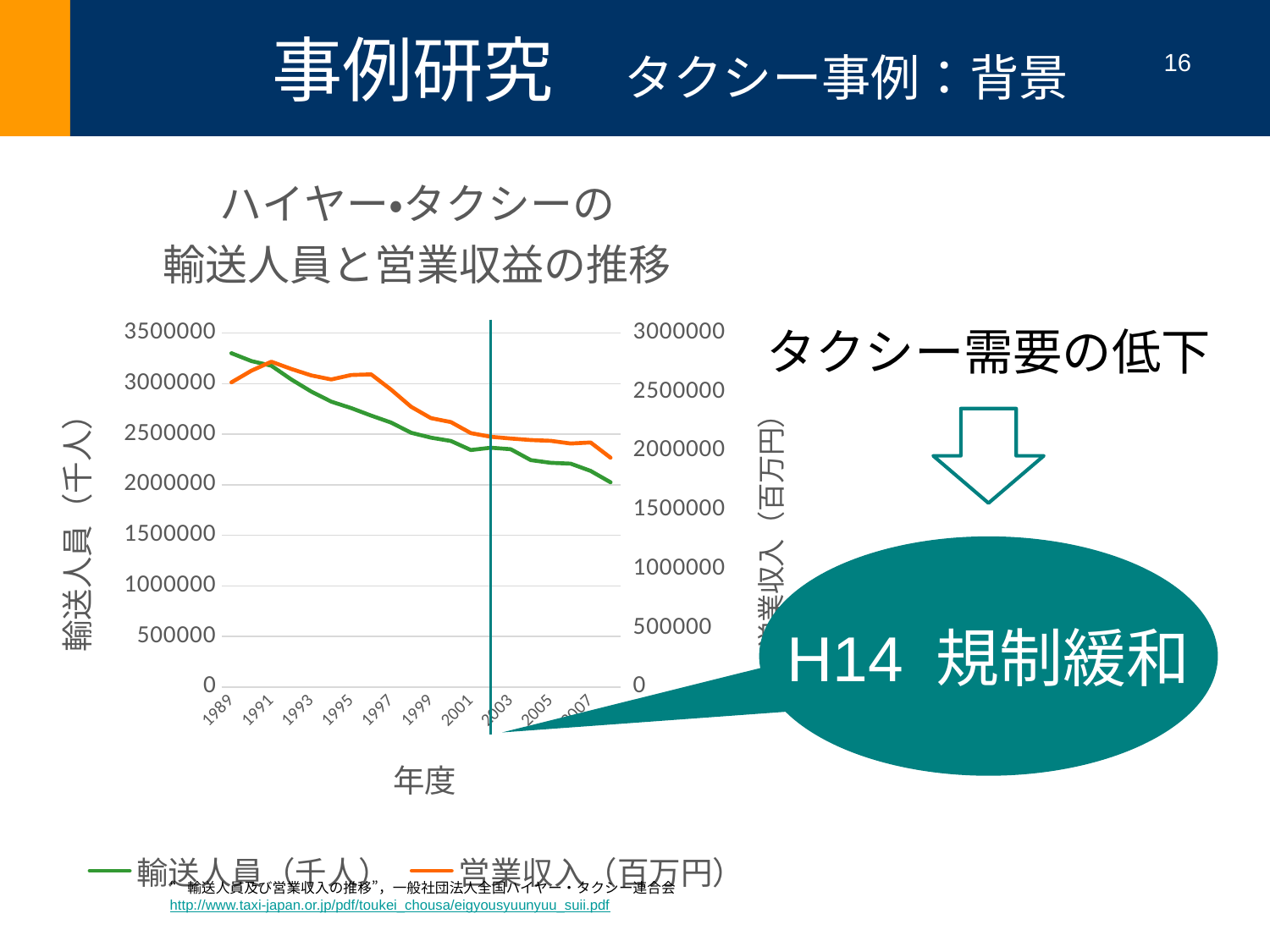

事例研究　タクシー事例：背景
16
16
16

### Chart: ハイヤー・タクシーの
輸送人員と営業収益の推移

| Category | 輸送人員（千人） | 営業収入（百万円） |
|---|---|---|
| 1989 | 3300500.0 | 2582121.0 |
| 1990 | 3223166.0 | 2680832.0 |
| 1991 | 3177338.0 | 2757034.0 |
| 1992 | 3041414.0 | 2695790.0 |
| 1993 | 2921600.0 | 2641318.0 |
| 1994 | 2821934.0 | 2607028.0 |
| 1995 | 2758386.0 | 2644688.0 |
| 1996 | 2684353.0 | 2649917.0 |
| 1997 | 2614960.0 | 2520646.0 |
| 1998 | 2514790.0 | 2375645.0 |
| 1999 | 2465979.0 | 2279177.0 |
| 2000 | 2433069.0 | 2245573.0 |
| 2001 | 2343721.0 | 2152283.0 |
| 2002 | 2366320.0 | 2121271.0 |
| 2003 | 2351547.0 | 2106369.0 |
| 2004 | 2243855.0 | 2093477.0 |
| 2005 | 2217361.0 | 2086685.0 |
| 2006 | 2208933.0 | 2064106.0 |
| 2007 | 2137352.0 | 2072894.0 |
| 2008 | 2024813.0 | 1943876.0 |
タクシー需要の低下

H14 規制緩和
“輸送人員及び営業収入の推移”，一般社団法人全国ハイヤー・タクシー連合会
http://www.taxi-japan.or.jp/pdf/toukei_chousa/eigyousyuunyuu_suii.pdf